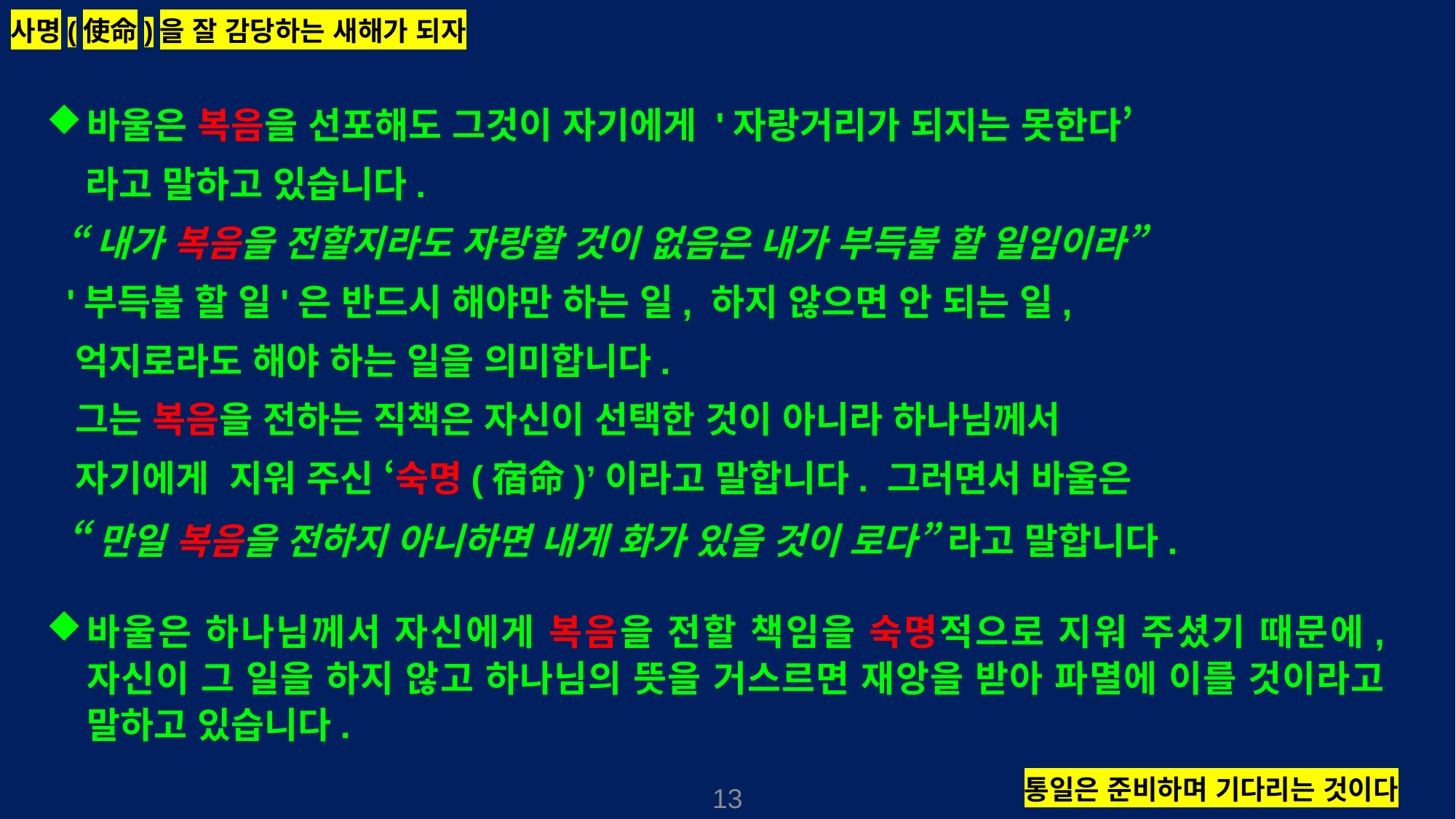

사명(使命)을 잘 감당하는 새해가 되자
바울은 복음을 선포해도 그것이 자기에게 '자랑거리가 되지는 못한다’
   라고 말하고 있습니다.
  “내가 복음을 전할지라도 자랑할 것이 없음은 내가 부득불 할 일임이라”
  '부득불 할 일'은 반드시 해야만 하는 일, 하지 않으면 안 되는 일,
  억지로라도 해야 하는 일을 의미합니다.
  그는 복음을 전하는 직책은 자신이 선택한 것이 아니라 하나님께서
  자기에게  지워 주신 ‘숙명(宿命)’이라고 말합니다. 그러면서 바울은
  “만일 복음을 전하지 아니하면 내게 화가 있을 것이 로다” 라고 말합니다.

바울은 하나님께서 자신에게 복음을 전할 책임을 숙명적으로 지워 주셨기 때문에, 자신이 그 일을 하지 않고 하나님의 뜻을 거스르면 재앙을 받아 파멸에 이를 것이라고 말하고 있습니다.
통일은 준비하며 기다리는 것이다
13